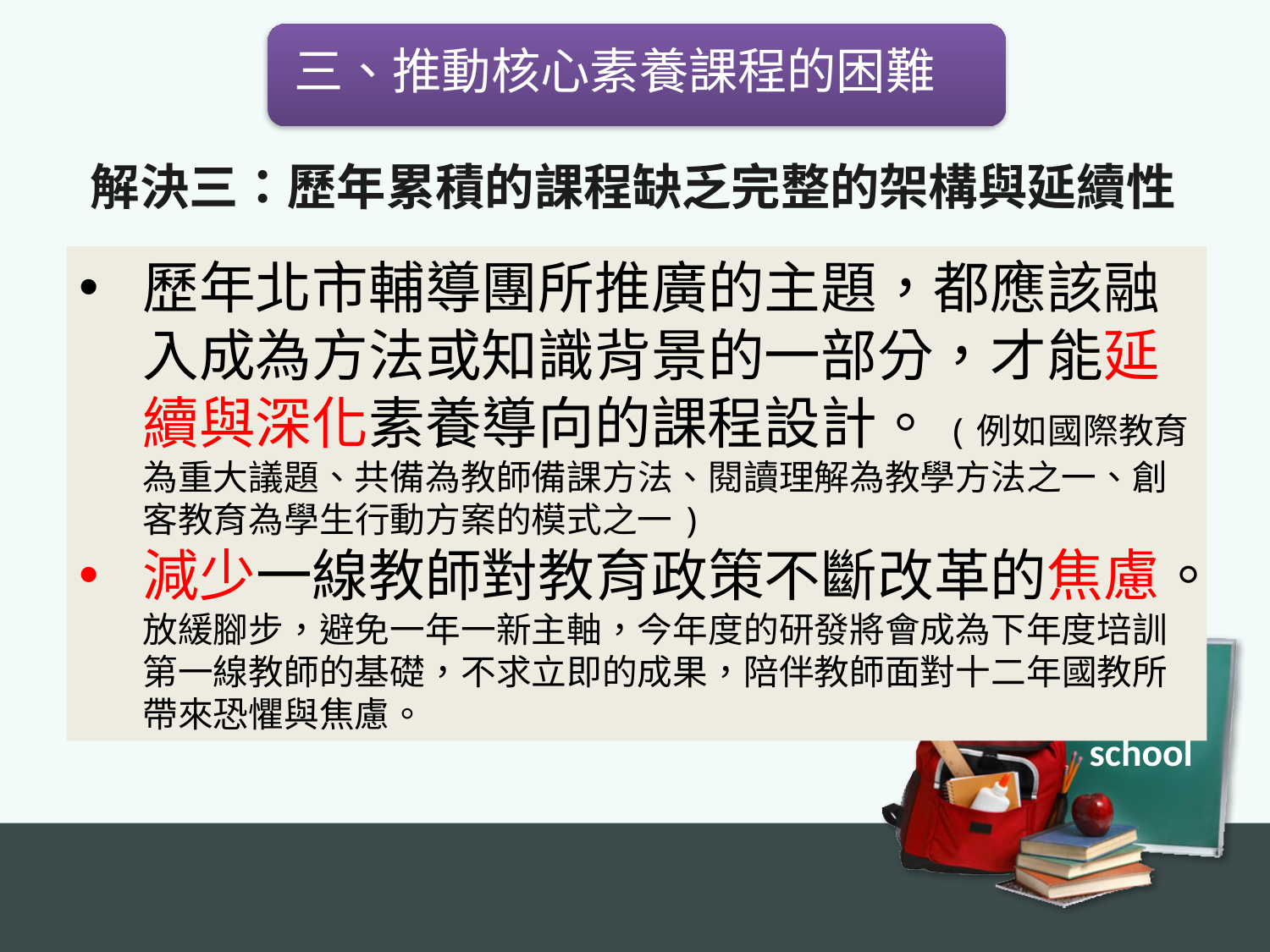

三、推動核心素養課程的困難
解決三：歷年累積的課程缺乏完整的架構與延續性
歷年北市輔導團所推廣的主題，都應該融入成為方法或知識背景的一部分，才能延續與深化素養導向的課程設計。(例如國際教育為重大議題、共備為教師備課方法、閱讀理解為教學方法之一、創客教育為學生行動方案的模式之一)
減少一線教師對教育政策不斷改革的焦慮。放緩腳步，避免一年一新主軸，今年度的研發將會成為下年度培訓第一線教師的基礎，不求立即的成果，陪伴教師面對十二年國教所帶來恐懼與焦慮。
Back to
school